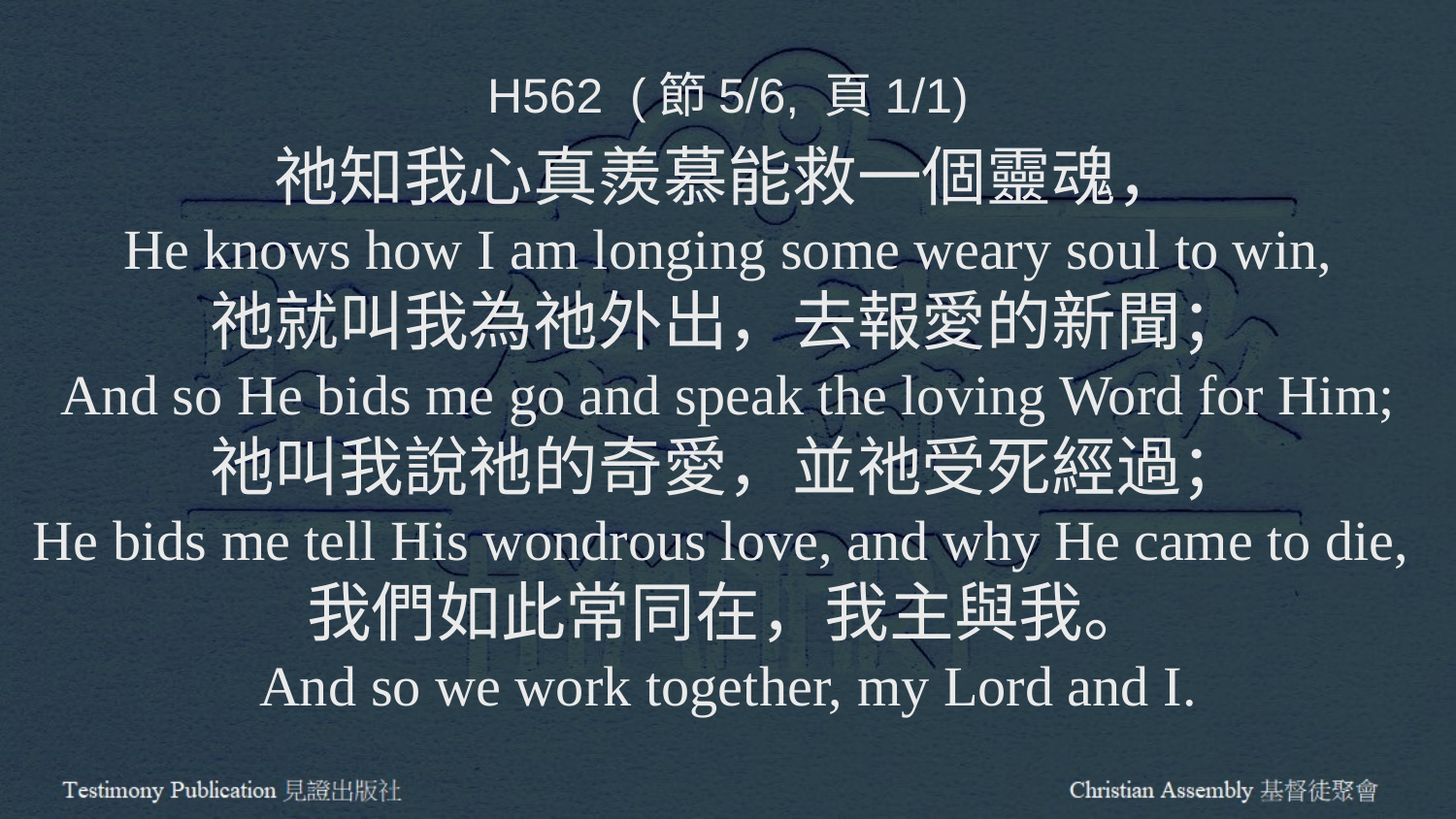

H562  (節5/6, 頁1/1)
祂知我心真羨慕能救一個靈魂，
He knows how I am longing some weary soul to win,
祂就叫我為祂外出，去報愛的新聞；
And so He bids me go and speak the loving Word for Him;
祂叫我說祂的奇愛，並祂受死經過；
He bids me tell His wondrous love, and why He came to die,
我們如此常同在，我主與我。
And so we work together, my Lord and I.